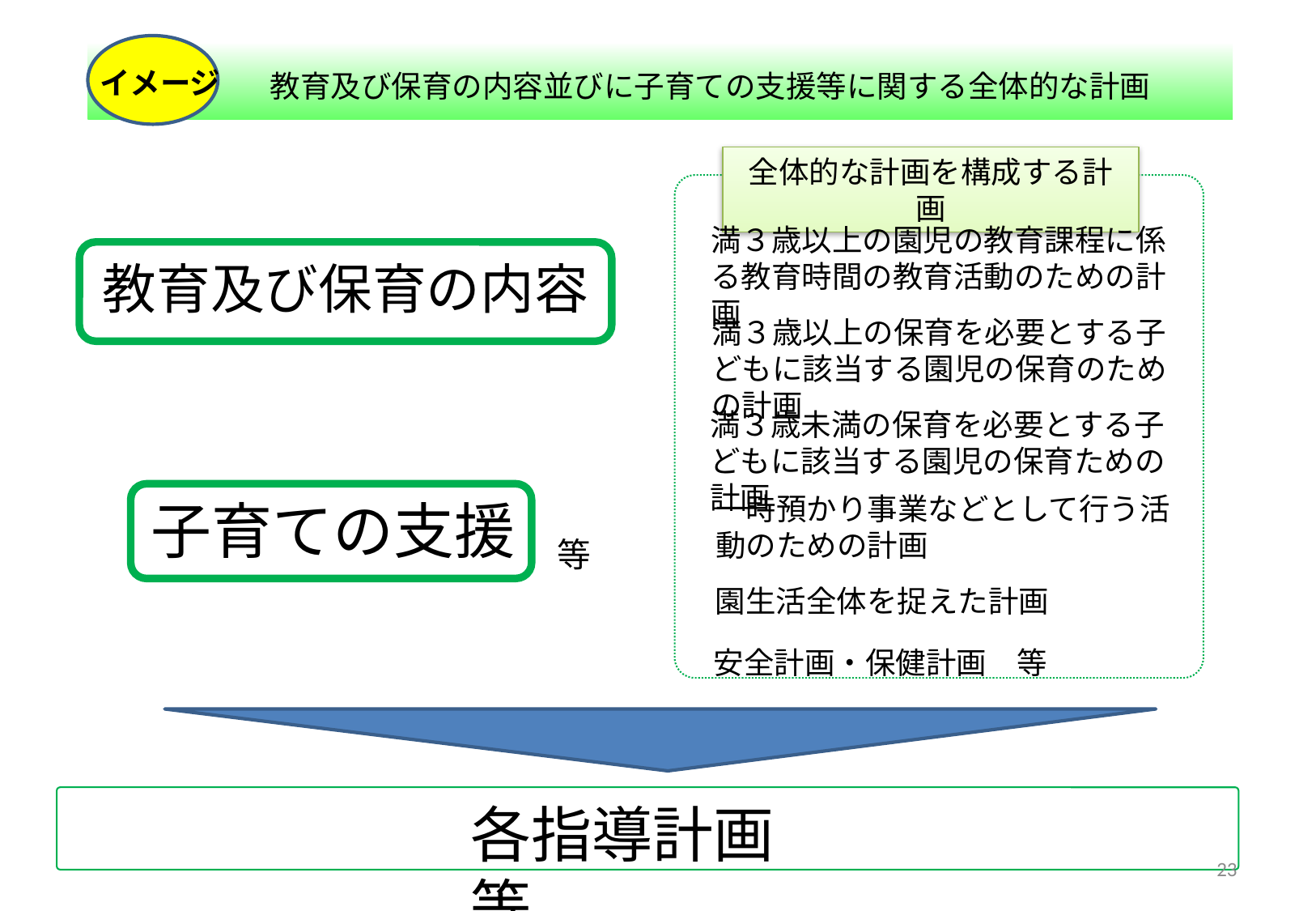

教育及び保育の内容並びに子育ての支援等に関する全体的な計画
イメージ
全体的な計画を構成する計画
(
満３歳以上の園児の教育課程に係る教育時間の教育活動のための計画

教育及び保育の内容
満３歳以上の保育を必要とする子どもに該当する園児の保育のための計画
満３歳未満の保育を必要とする子どもに該当する園児の保育ための計画

一時預かり事業などとして行う活動のための計画
子育ての支援
等
園生活全体を捉えた計画
安全計画・保健計画　等

(
各指導計画　等
23